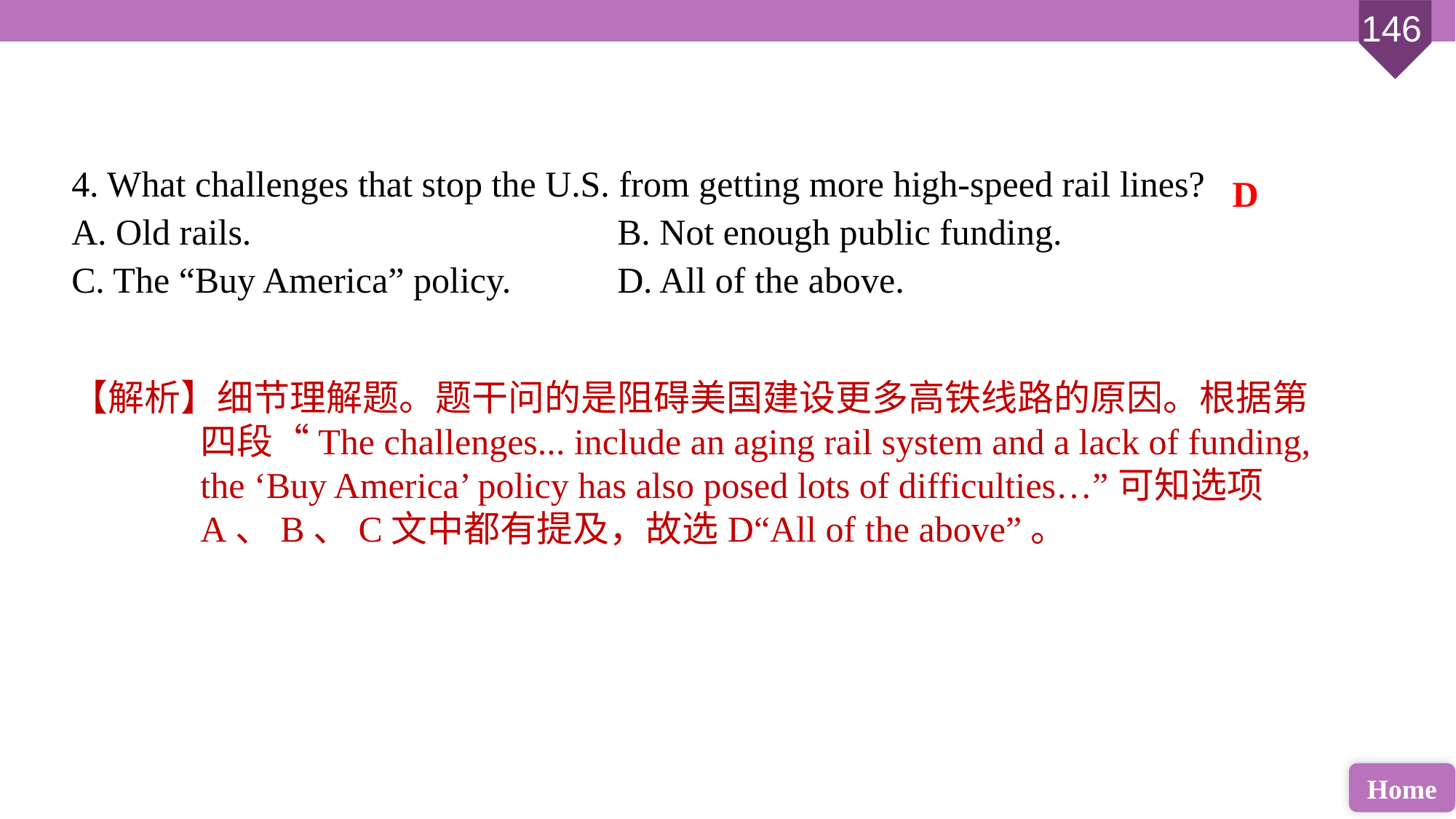

4. What challenges that stop the U.S. from getting more high-speed rail lines?
A. Old rails. 				B. Not enough public funding.
C. The “Buy America” policy. 	D. All of the above.
D
【解析】细节理解题。题干问的是阻碍美国建设更多高铁线路的原因。根据第四段“The challenges... include an aging rail system and a lack of funding, the ‘Buy America’ policy has also posed lots of difficulties…”可知选项A、B、C文中都有提及，故选D“All of the above”。